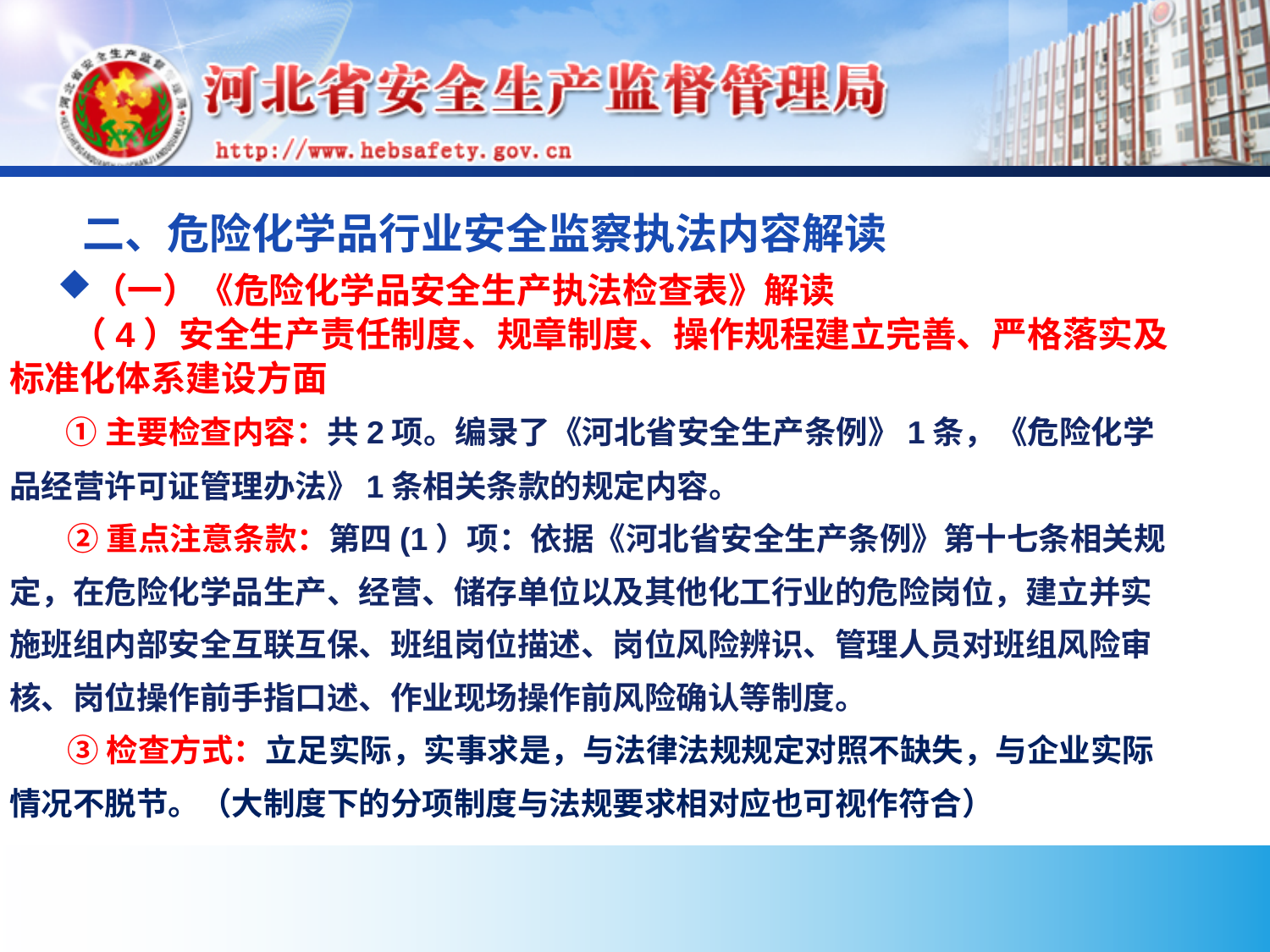

# 二、危险化学品行业安全监察执法内容解读
（一）《危险化学品安全生产执法检查表》解读
       （4）安全生产责任制度、规章制度、操作规程建立完善、严格落实及标准化体系建设方面
       ①主要检查内容：共2项。编录了《河北省安全生产条例》1条，《危险化学品经营许可证管理办法》1条相关条款的规定内容。
        ②重点注意条款：第四(1）项：依据《河北省安全生产条例》第十七条相关规定，在危险化学品生产、经营、储存单位以及其他化工行业的危险岗位，建立并实施班组内部安全互联互保、班组岗位描述、岗位风险辨识、管理人员对班组风险审核、岗位操作前手指口述、作业现场操作前风险确认等制度。
        ③检查方式：立足实际，实事求是，与法律法规规定对照不缺失，与企业实际情况不脱节。（大制度下的分项制度与法规要求相对应也可视作符合）